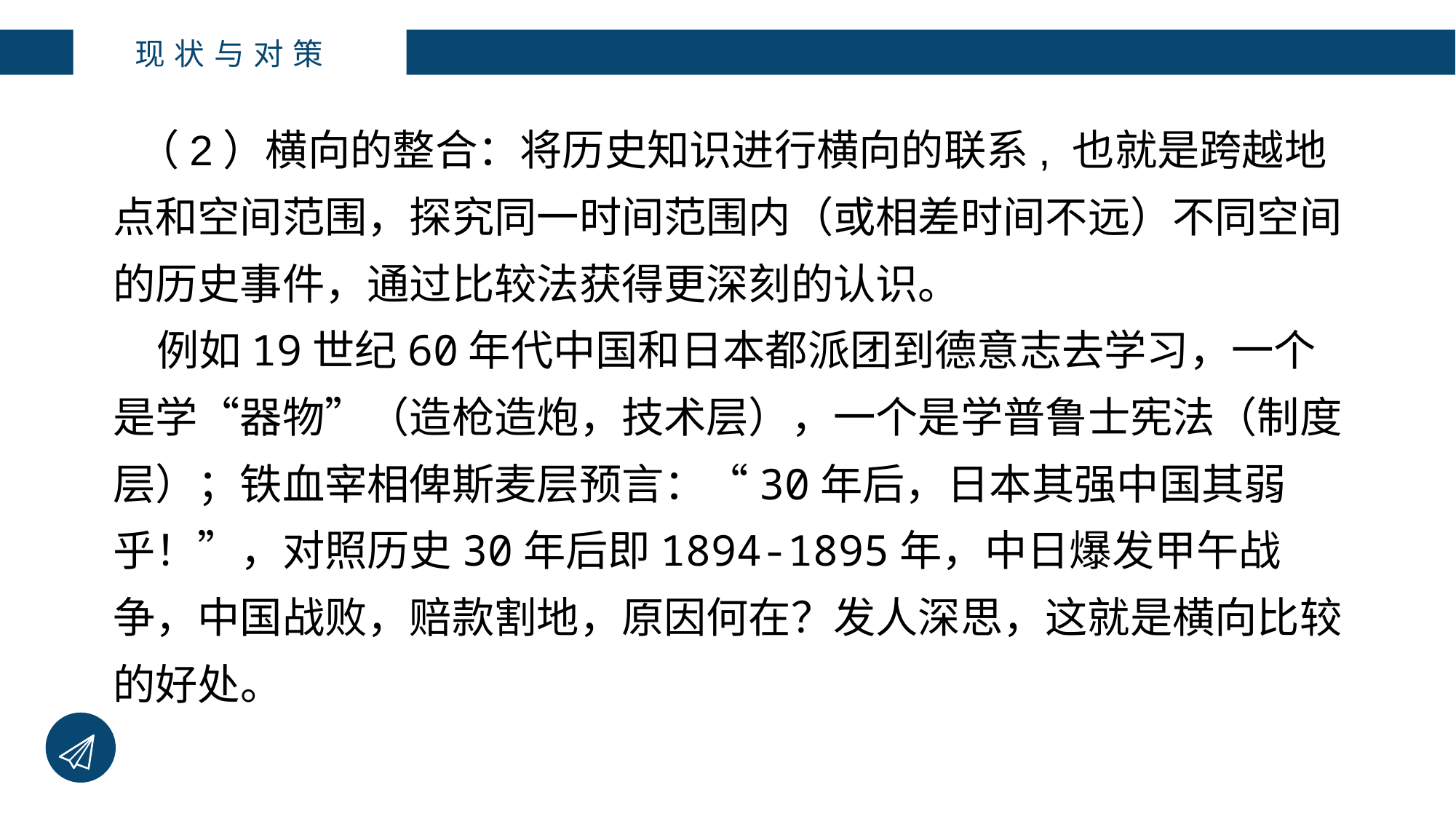

现状与对策

（2）横向的整合：将历史知识进行横向的联系, 也就是跨越地点和空间范围，探究同一时间范围内（或相差时间不远）不同空间的历史事件，通过比较法获得更深刻的认识。
 例如19世纪60年代中国和日本都派团到德意志去学习，一个是学“器物”（造枪造炮，技术层），一个是学普鲁士宪法（制度层）；铁血宰相俾斯麦层预言：“30年后，日本其强中国其弱乎！”，对照历史30年后即1894-1895年，中日爆发甲午战争，中国战败，赔款割地，原因何在？发人深思，这就是横向比较的好处。

Add your text here. Add your text here.